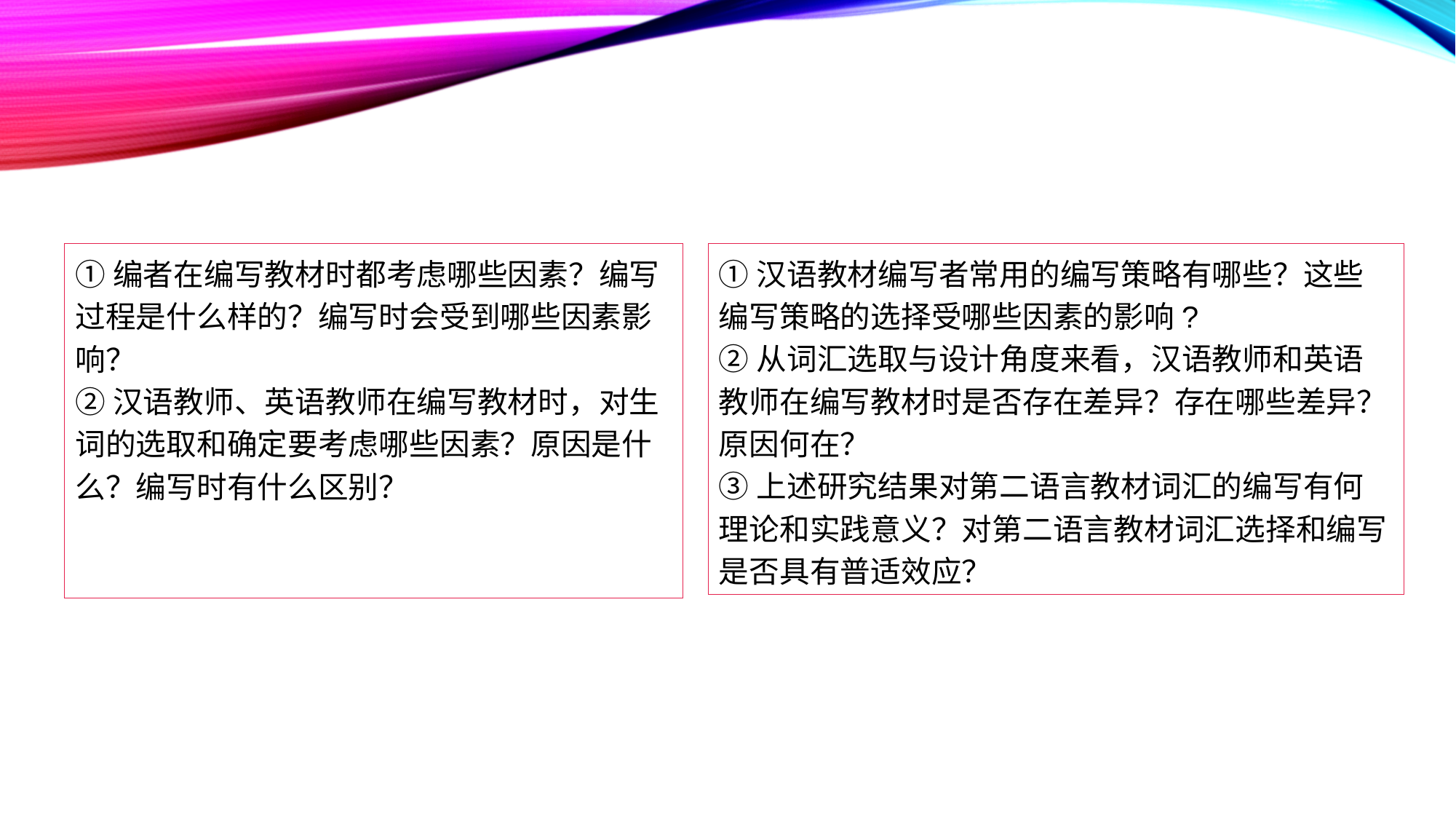

①编者在编写教材时都考虑哪些因素？编写过程是什么样的？编写时会受到哪些因素影响？
②汉语教师、英语教师在编写教材时，对生词的选取和确定要考虑哪些因素？原因是什么？编写时有什么区别？
①汉语教材编写者常用的编写策略有哪些？这些编写策略的选择受哪些因素的影响?
②从词汇选取与设计角度来看，汉语教师和英语教师在编写教材时是否存在差异？存在哪些差异？原因何在？
③上述研究结果对第二语言教材词汇的编写有何理论和实践意义？对第二语言教材词汇选择和编写是否具有普适效应？